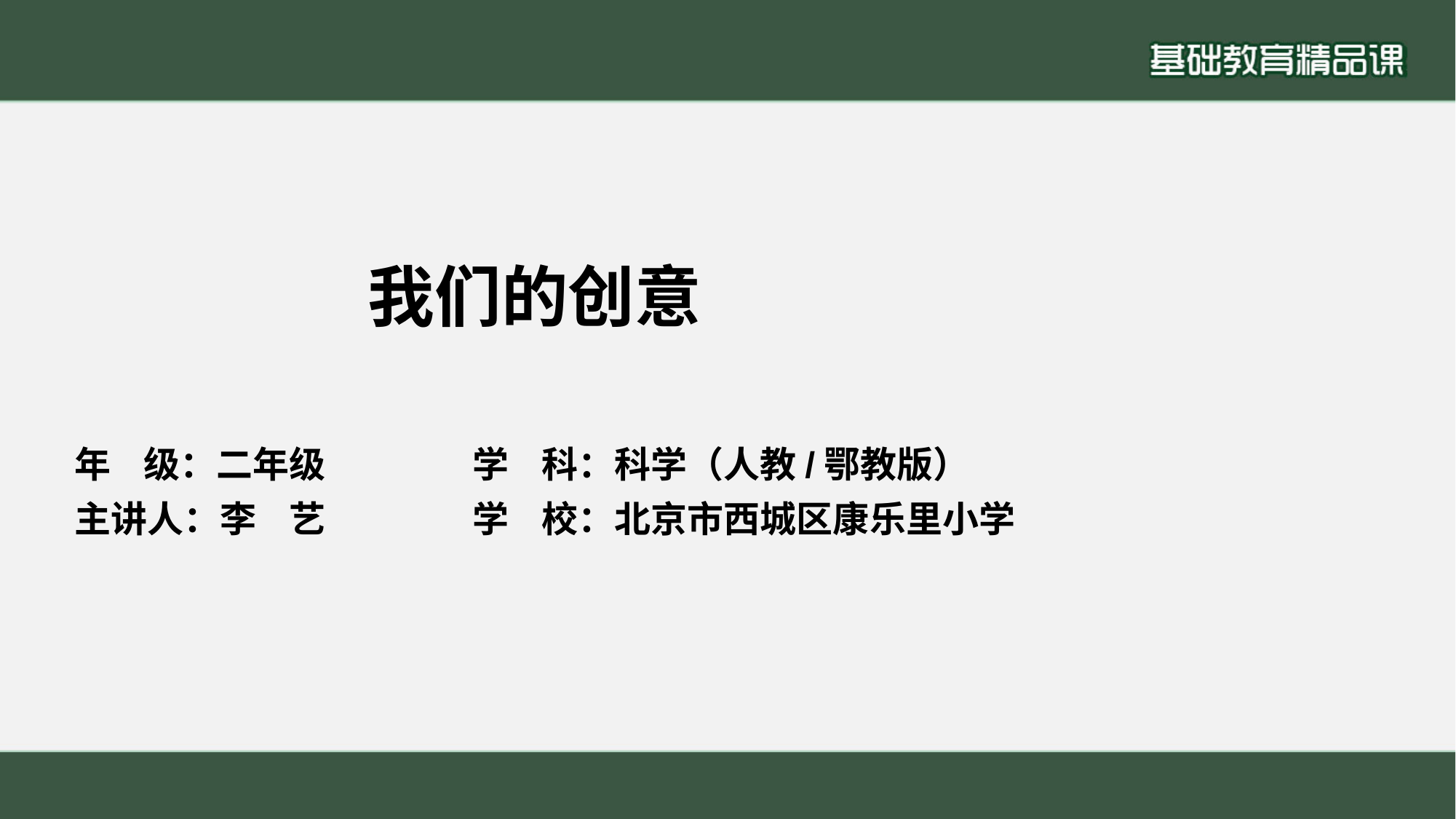

我们的创意
年    级：二年级                  学    科：科学（人教/鄂教版）
主讲人：李    艺                  学    校：北京市西城区康乐里小学